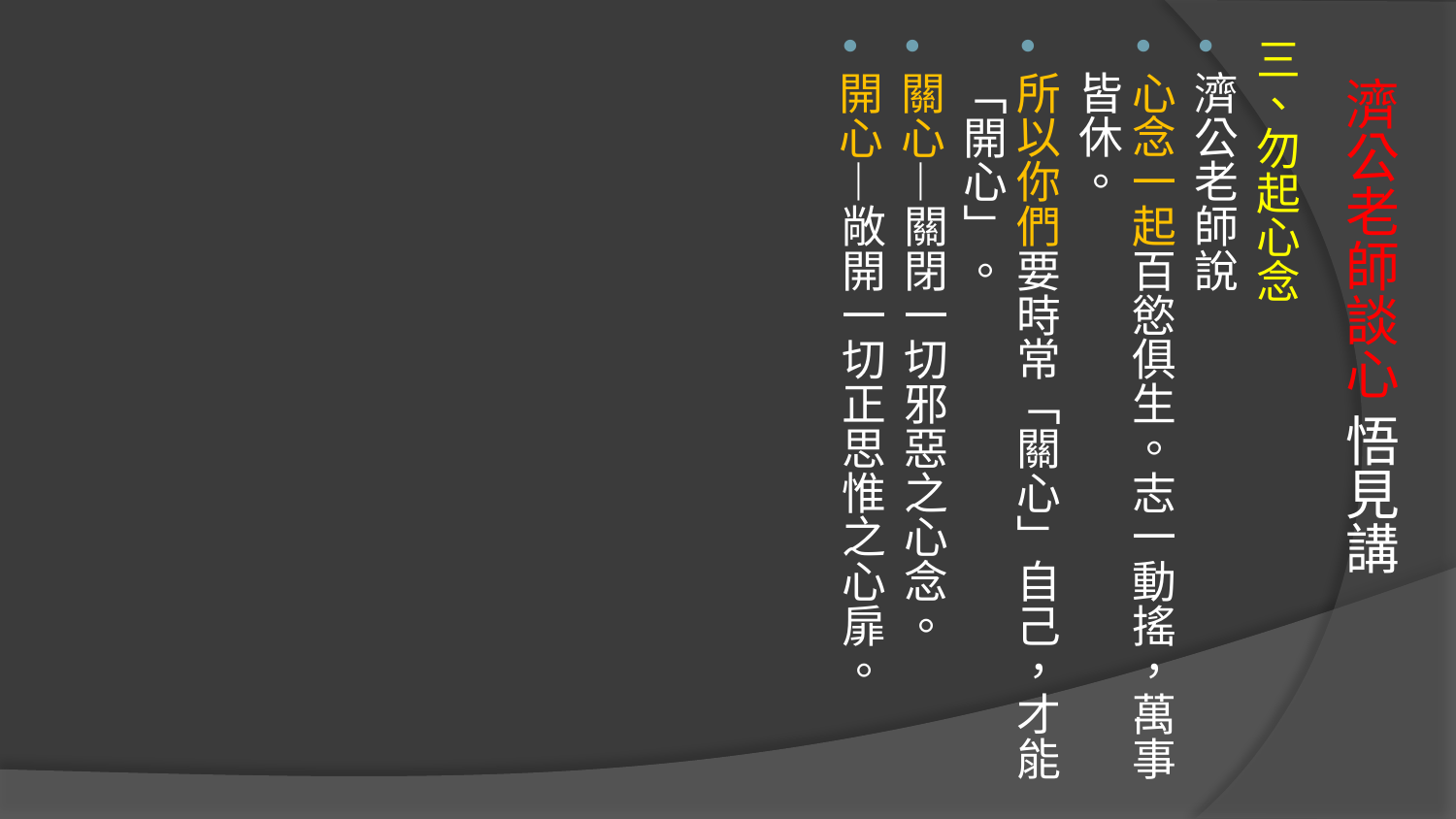

三、勿起心念
濟公老師說
心念一起百慾俱生。志一動搖，萬事皆休。
所以你們要時常「關心」自己，才能「開心」。
關心—關閉一切邪惡之心念。
開心—敞開一切正思惟之心扉。

# 濟公老師談心 悟見講